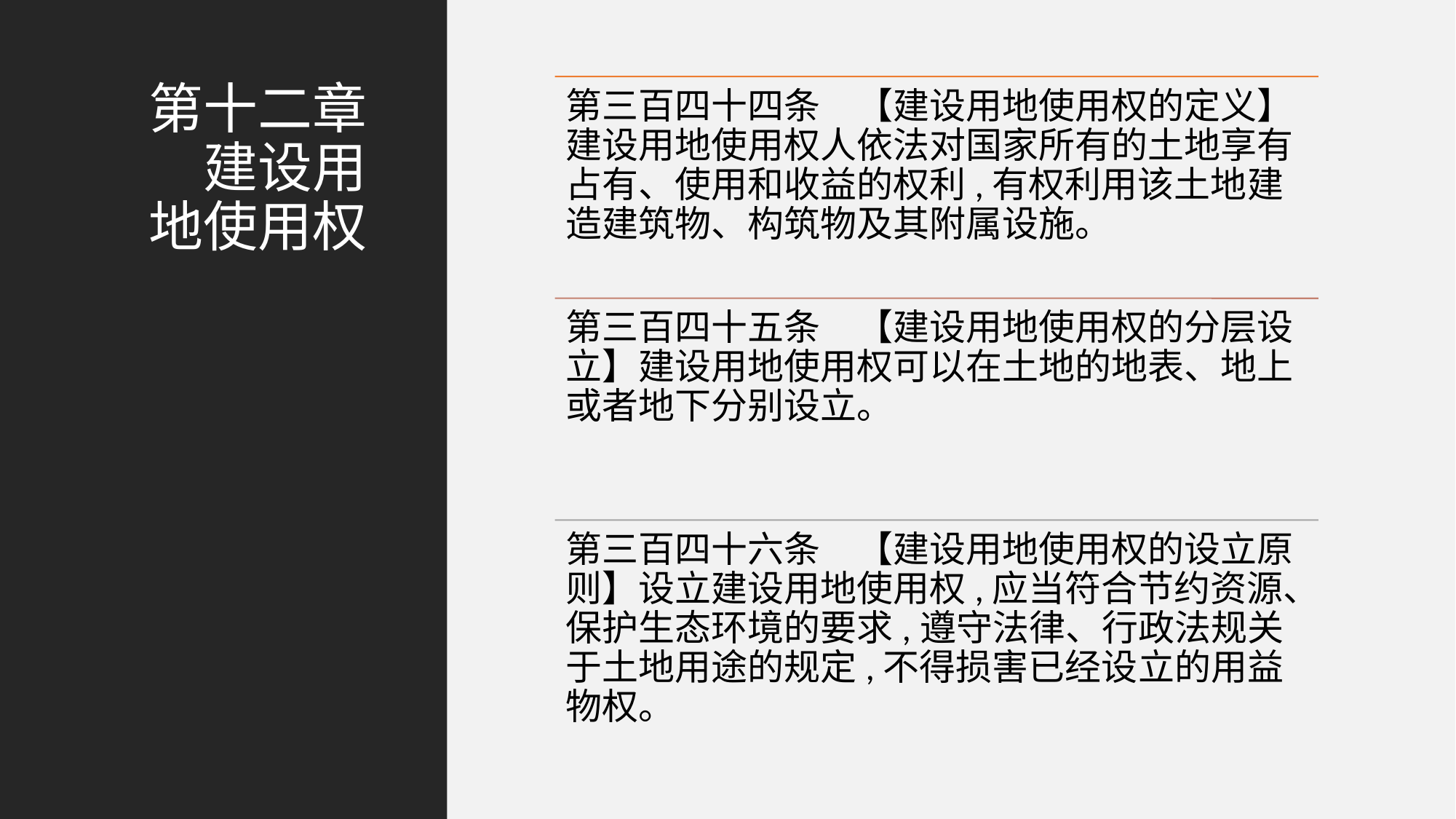

# 第十二章　建设用地使用权
第三百四十四条　【建设用地使用权的定义】建设用地使用权人依法对国家所有的土地享有占有、使用和收益的权利,有权利用该土地建造建筑物、构筑物及其附属设施。
第三百四十五条　【建设用地使用权的分层设立】建设用地使用权可以在土地的地表、地上或者地下分别设立。
第三百四十六条　【建设用地使用权的设立原则】设立建设用地使用权,应当符合节约资源、保护生态环境的要求,遵守法律、行政法规关于土地用途的规定,不得损害已经设立的用益物权。